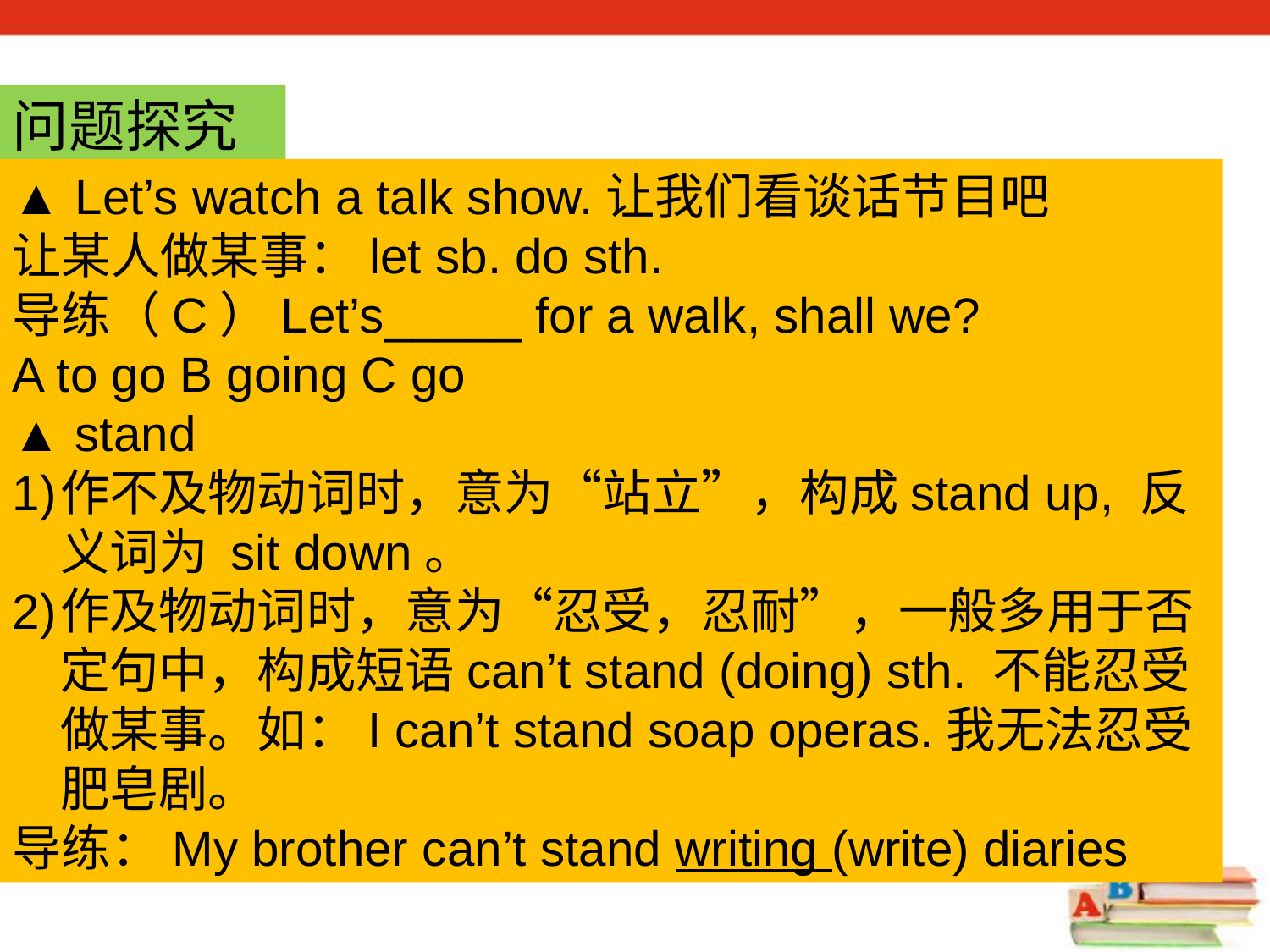

问题探究
▲ Let’s watch a talk show.让我们看谈话节目吧
让某人做某事：let sb. do sth.
导练（C）Let’s_____ for a walk, shall we?
A to go B going C go
▲ stand
作不及物动词时，意为“站立”，构成stand up, 反义词为 sit down。
作及物动词时，意为“忍受，忍耐”，一般多用于否定句中，构成短语can’t stand (doing) sth. 不能忍受做某事。如：I can’t stand soap operas.我无法忍受肥皂剧。
导练：My brother can’t stand writing (write) diaries